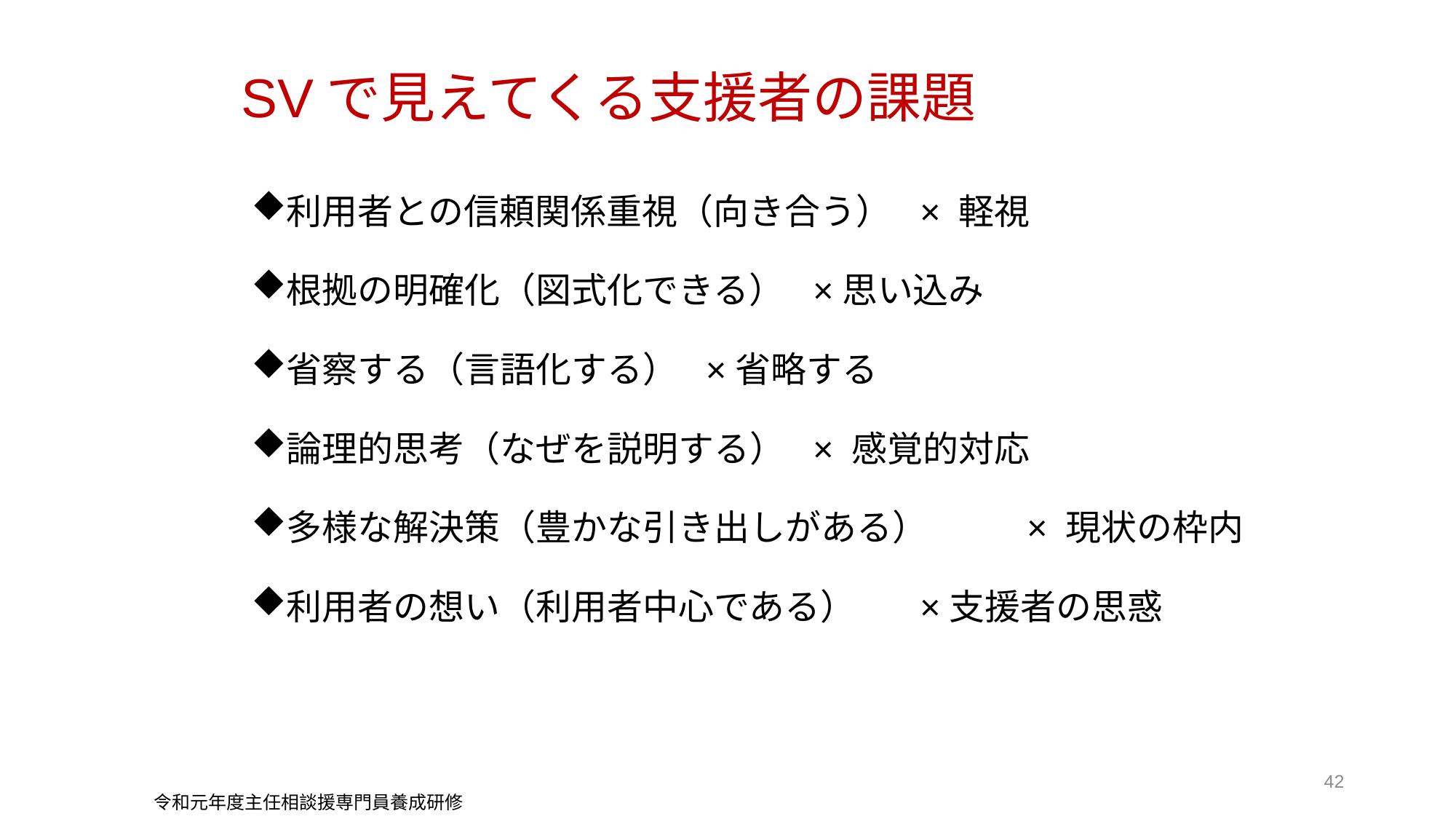

# SVで見えてくる支援者の課題
利用者との信頼関係重視（向き合う） 	× 軽視
根拠の明確化（図式化できる）		×思い込み
省察する（言語化する）			×省略する
論理的思考（なぜを説明する）		× 感覚的対応
多様な解決策（豊かな引き出しがある）	× 現状の枠内
利用者の想い（利用者中心である）	×支援者の思惑
42
令和元年度主任相談援専門員養成研修